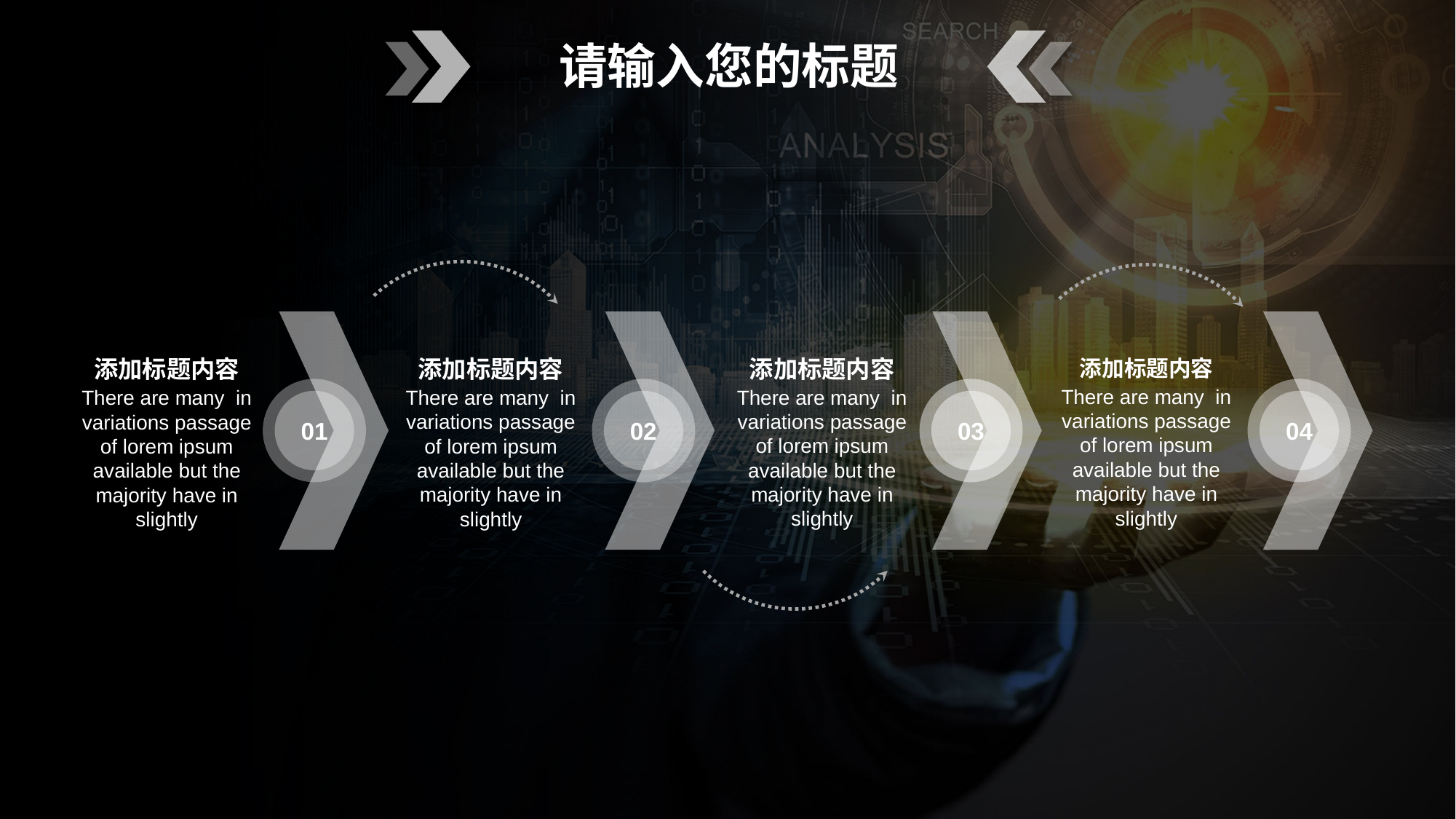

请输入您的标题

添加标题内容
There are many  in variations passage of lorem ipsum available but the majority have in slightly
添加标题内容
There are many  in variations passage of lorem ipsum available but the majority have in slightly
添加标题内容
There are many  in variations passage of lorem ipsum available but the majority have in slightly
添加标题内容
There are many  in variations passage of lorem ipsum available but the majority have in slightly

01

02

03

04